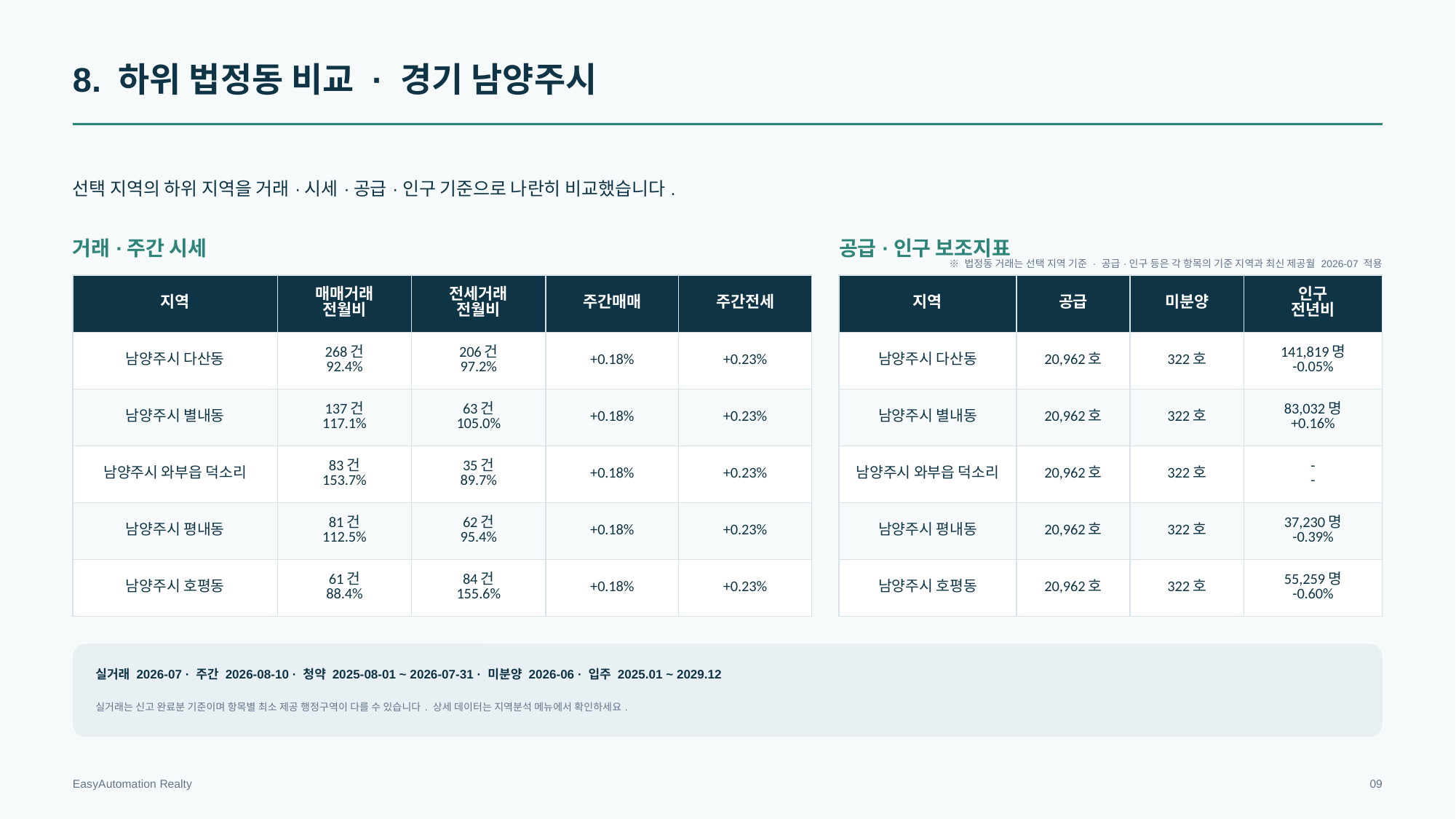

8. 하위 법정동 비교 · 경기 남양주시

선택 지역의 하위 지역을 거래·시세·공급·인구 기준으로 나란히 비교했습니다.
거래·주간 시세
공급·인구 보조지표
※ 법정동 거래는 선택 지역 기준 · 공급·인구 등은 각 항목의 기준 지역과 최신 제공월 2026-07 적용
| 지역 | 매매거래 전월비 | 전세거래 전월비 | 주간매매 | 주간전세 |
| --- | --- | --- | --- | --- |
| 남양주시 다산동 | 268건 92.4% | 206건 97.2% | +0.18% | +0.23% |
| 남양주시 별내동 | 137건 117.1% | 63건 105.0% | +0.18% | +0.23% |
| 남양주시 와부읍 덕소리 | 83건 153.7% | 35건 89.7% | +0.18% | +0.23% |
| 남양주시 평내동 | 81건 112.5% | 62건 95.4% | +0.18% | +0.23% |
| 남양주시 호평동 | 61건 88.4% | 84건 155.6% | +0.18% | +0.23% |
| 지역 | 공급 | 미분양 | 인구 전년비 |
| --- | --- | --- | --- |
| 남양주시 다산동 | 20,962호 | 322호 | 141,819명 -0.05% |
| 남양주시 별내동 | 20,962호 | 322호 | 83,032명 +0.16% |
| 남양주시 와부읍 덕소리 | 20,962호 | 322호 | - - |
| 남양주시 평내동 | 20,962호 | 322호 | 37,230명 -0.39% |
| 남양주시 호평동 | 20,962호 | 322호 | 55,259명 -0.60% |

실거래 2026-07 · 주간 2026-08-10 · 청약 2025-08-01 ~ 2026-07-31 · 미분양 2026-06 · 입주 2025.01 ~ 2029.12
실거래는 신고 완료분 기준이며 항목별 최소 제공 행정구역이 다를 수 있습니다. 상세 데이터는 지역분석 메뉴에서 확인하세요.
EasyAutomation Realty
09